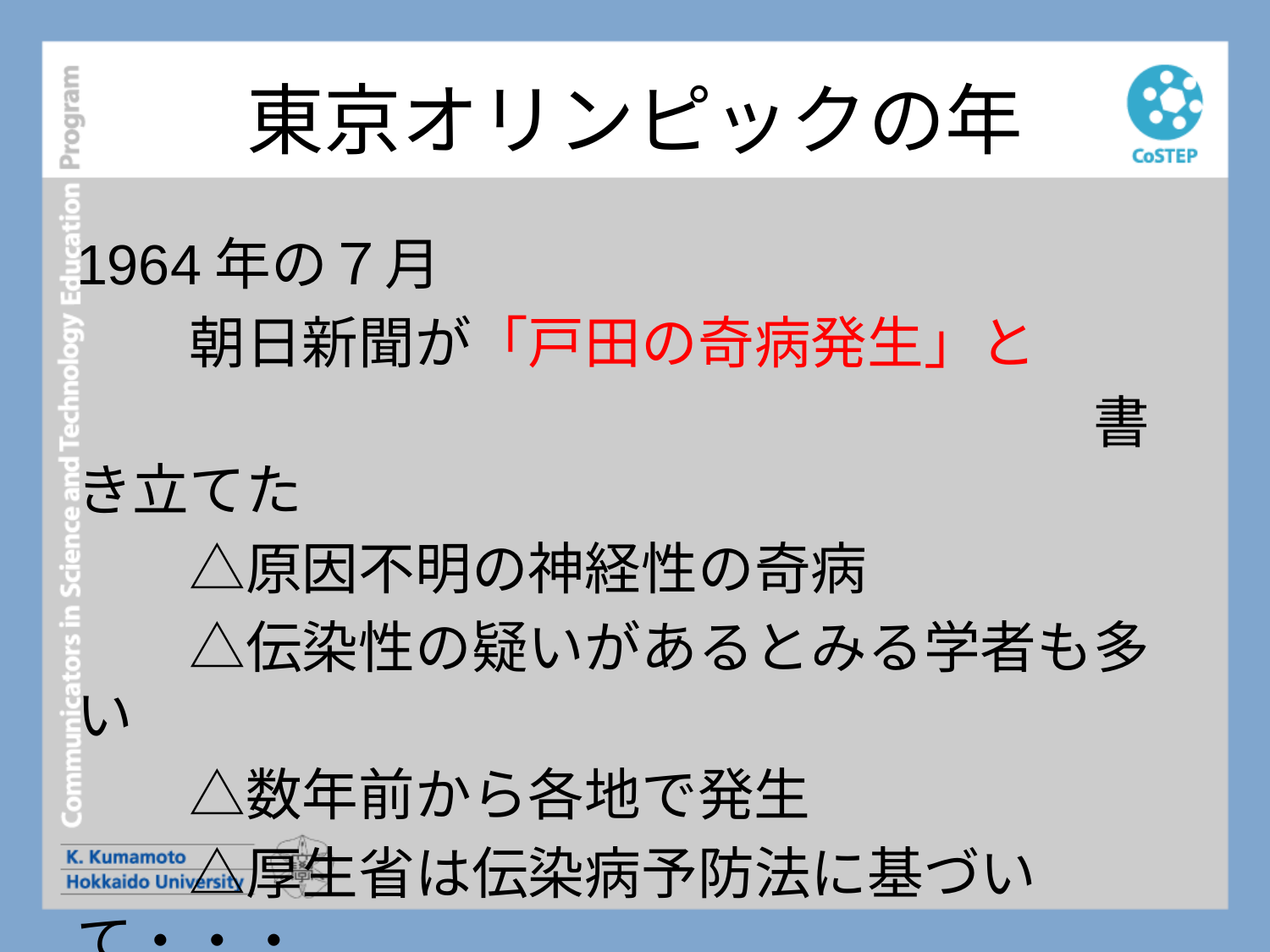

# 東京オリンピックの年
1964年の７月
　　朝日新聞が「戸田の奇病発生」と
　　　　　　　　　　　　　　　　　　書き立てた
　　△原因不明の神経性の奇病
　　△伝染性の疑いがあるとみる学者も多い
　　△数年前から各地で発生
　　△厚生省は伝染病予防法に基づいて・・・